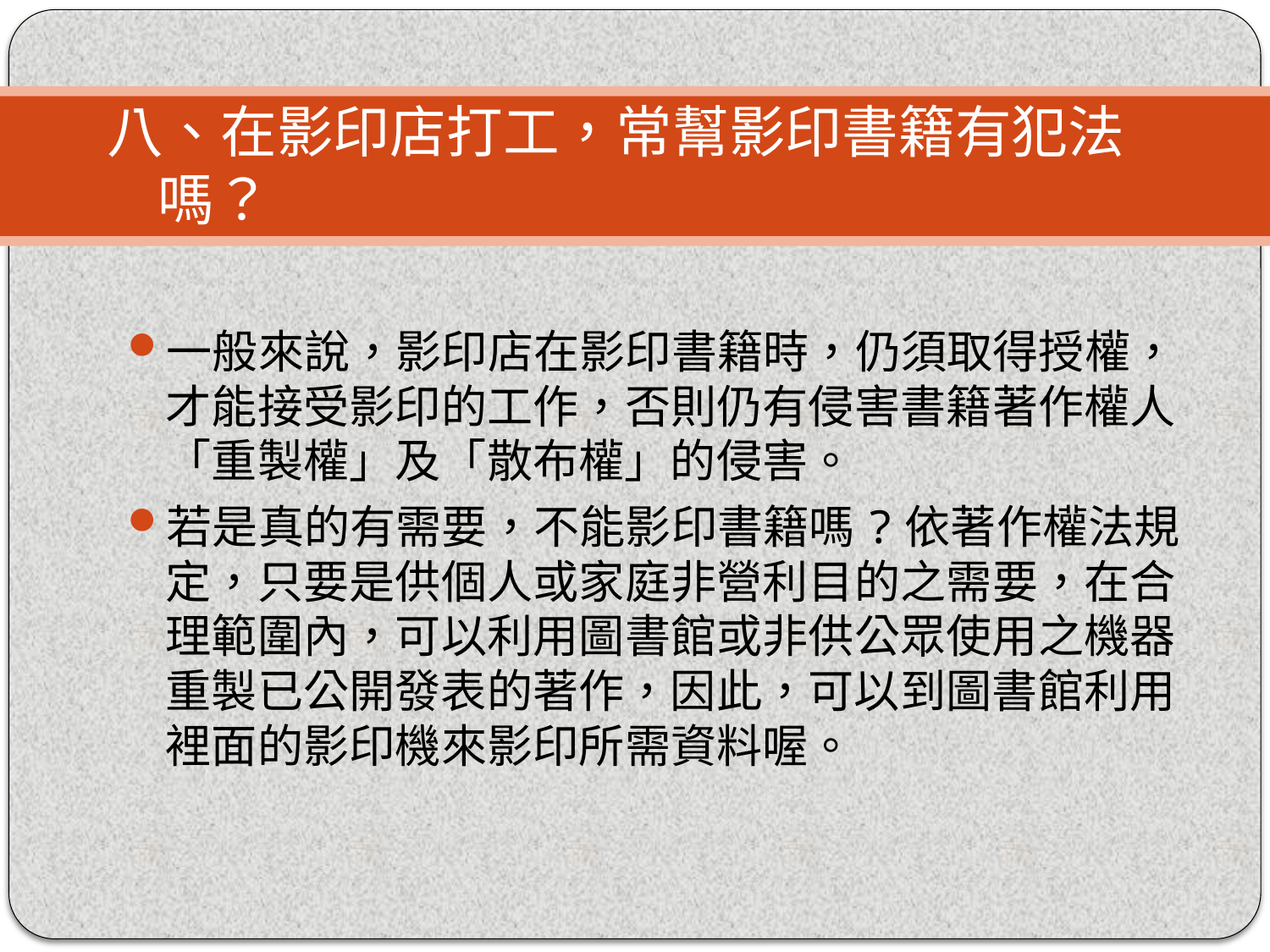

# 八、在影印店打工，常幫影印書籍有犯法 嗎？

一般來說，影印店在影印書籍時，仍須取得授權，才能接受影印的工作，否則仍有侵害書籍著作權人「重製權」及「散布權」的侵害。
若是真的有需要，不能影印書籍嗎?依著作權法規定，只要是供個人或家庭非營利目的之需要，在合理範圍內，可以利用圖書館或非供公眾使用之機器重製已公開發表的著作，因此，可以到圖書館利用裡面的影印機來影印所需資料喔。